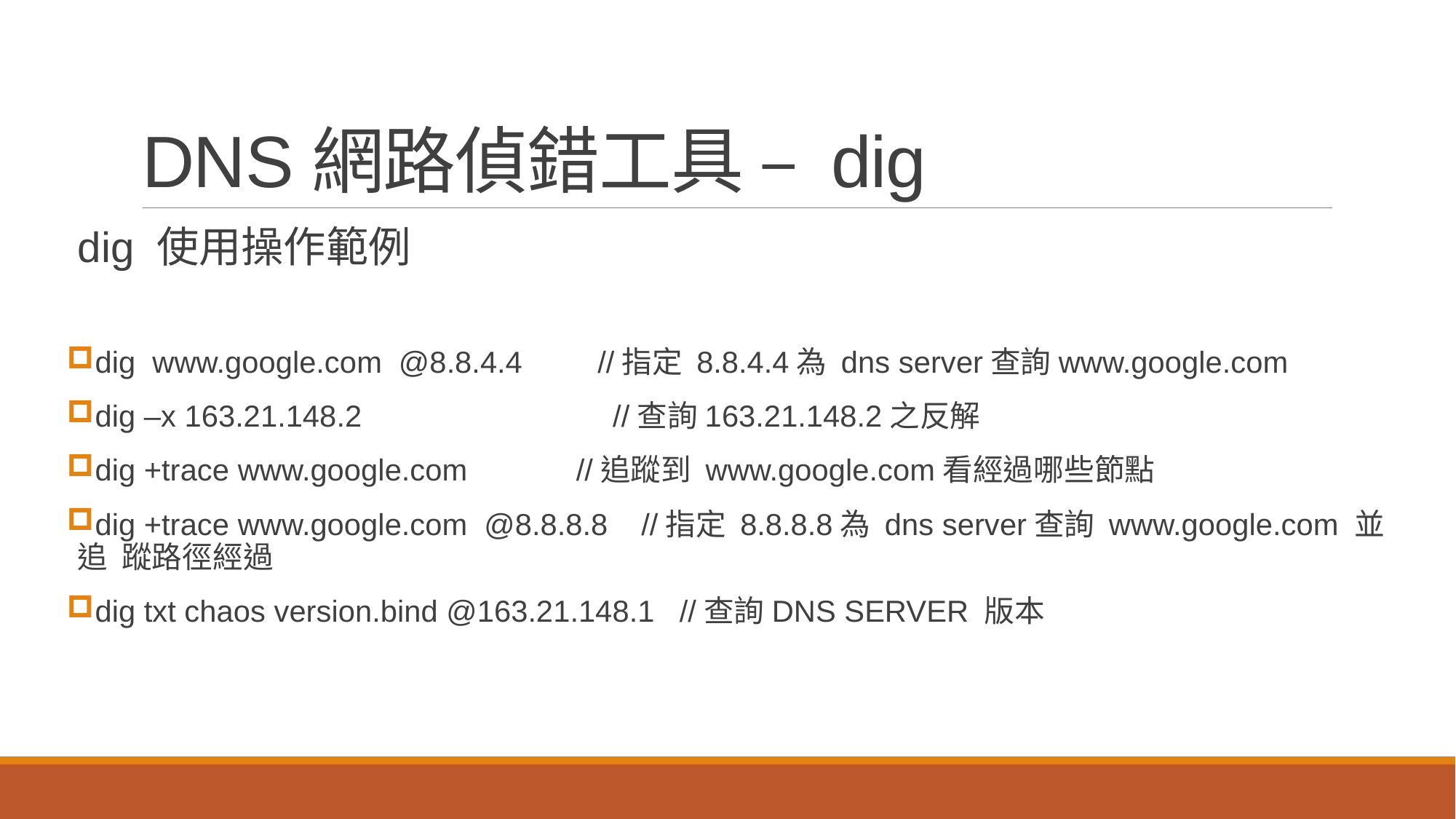

# DNS網路偵錯工具 – dig
dig 使用操作範例

dig  www.google.com  @8.8.4.4         //指定 8.8.4.4為 dns server查詢www.google.com
dig –x 163.21.148.2                              //查詢163.21.148.2之反解
dig +trace www.google.com             //追蹤到 www.google.com看經過哪些節點
dig +trace www.google.com  @8.8.8.8    //指定 8.8.8.8為 dns server查詢 www.google.com 並追  蹤路徑經過
dig txt chaos version.bind @163.21.148.1   //查詢DNS SERVER 版本